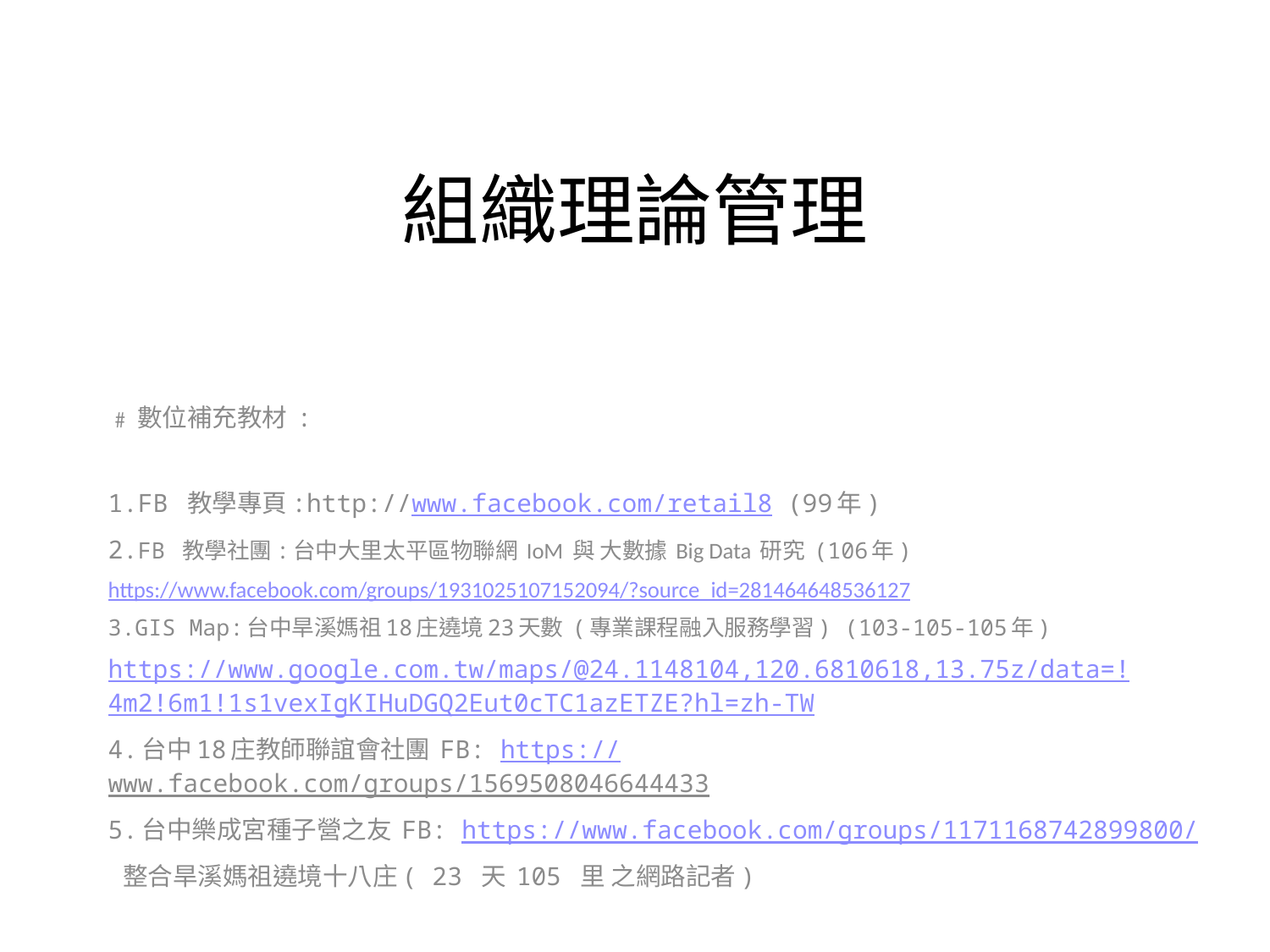

# 組織理論管理
﹟數位補充教材 :

1.FB 教學專頁:http://www.facebook.com/retail8 (99年)
2.FB 教學社團:台中大里太平區物聯網 IoM 與 大數據 Big Data 研究 (106年)
https://www.facebook.com/groups/1931025107152094/?source_id=281464648536127
3.GIS Map:台中旱溪媽祖18庄遶境23天數 (專業課程融入服務學習) (103-105-105年)
https://www.google.com.tw/maps/@24.1148104,120.6810618,13.75z/data=!4m2!6m1!1s1vexIgKIHuDGQ2Eut0cTC1azETZE?hl=zh-TW
4.台中18庄教師聯誼會社團 FB: https://www.facebook.com/groups/1569508046644433
5.台中樂成宮種子營之友 FB: https://www.facebook.com/groups/1171168742899800/
  整合旱溪媽祖遶境十八庄( 23 天 105 里 之網路記者)